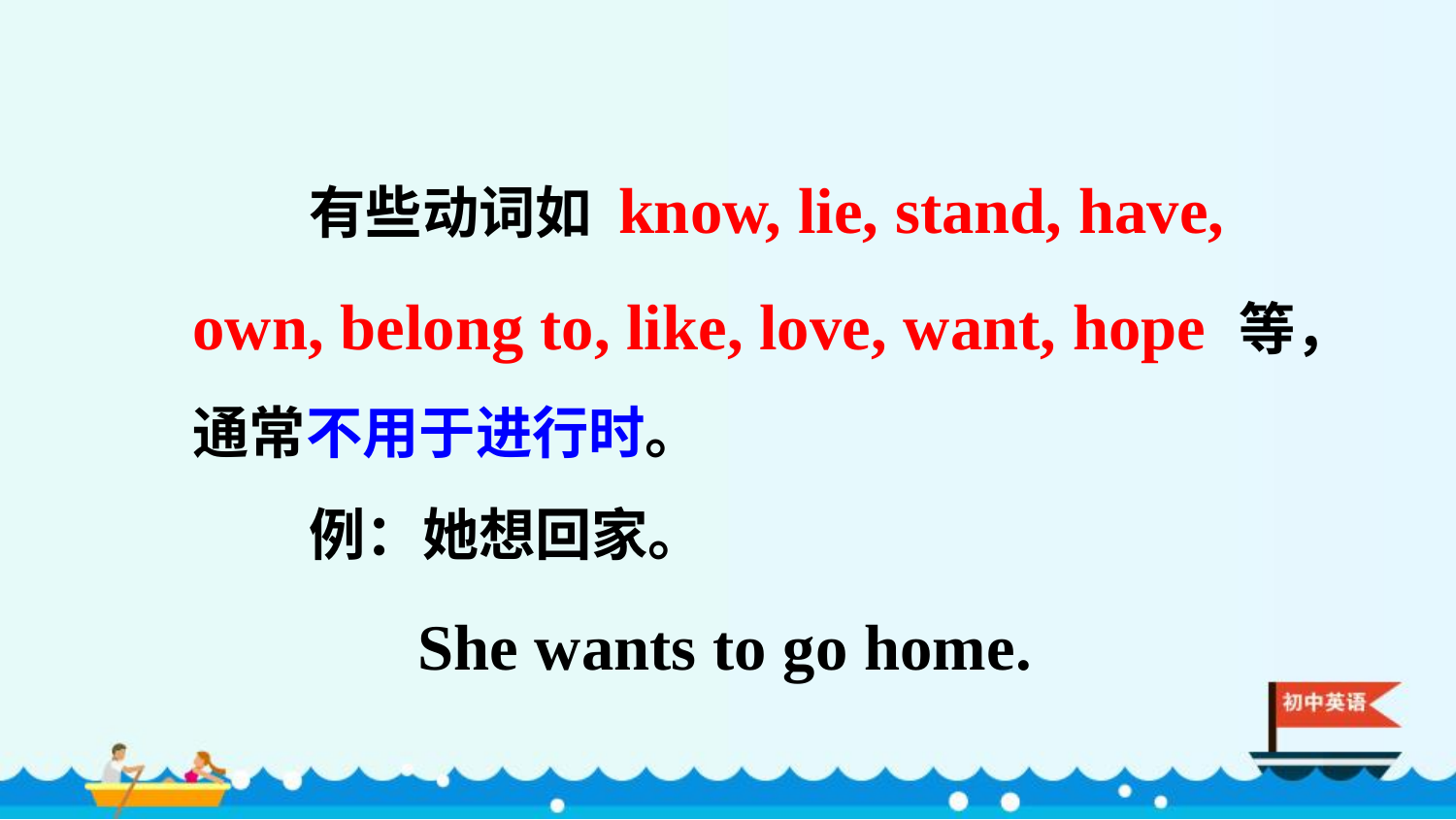

有些动词如 know, lie, stand, have, own, belong to, like, love, want, hope 等，通常不用于进行时。
        例：她想回家。
                She wants to go home.